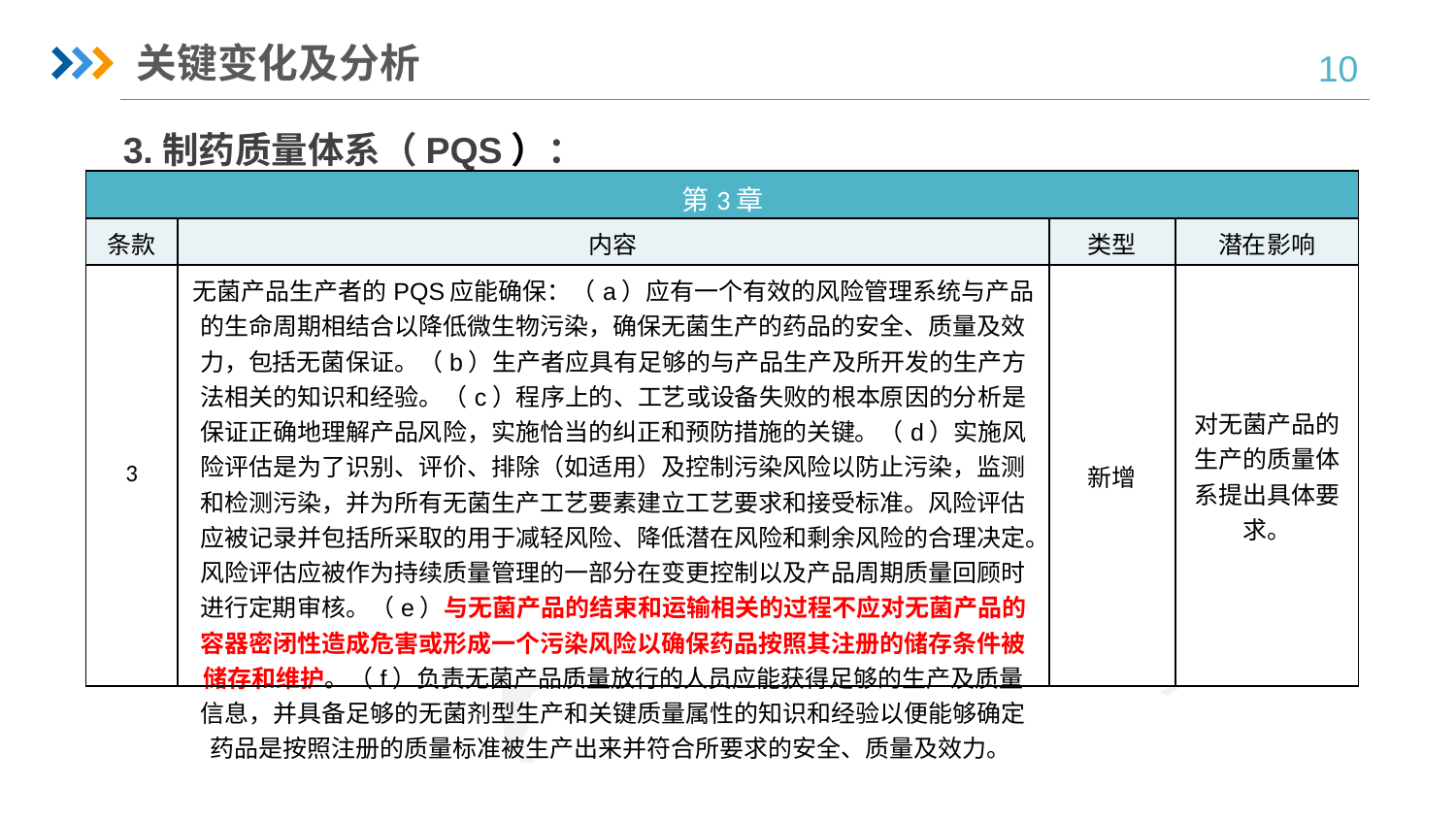

关键变化及分析
3.制药质量体系（PQS）：

| 第3章 |  |  |  |
| --- | --- | --- | --- |
| 条款 | 内容 | 类型 | 潜在影响 |
| 3 | 无菌产品生产者的PQS应能确保：（a）应有一个有效的风险管理系统与产品的生命周期相结合以降低微生物污染，确保无菌生产的药品的安全、质量及效力，包括无菌保证。（b）生产者应具有足够的与产品生产及所开发的生产方法相关的知识和经验。（c）程序上的、工艺或设备失败的根本原因的分析是保证正确地理解产品风险，实施恰当的纠正和预防措施的关键。（d）实施风险评估是为了识别、评价、排除（如适用）及控制污染风险以防止污染，监测和检测污染，并为所有无菌生产工艺要素建立工艺要求和接受标准。风险评估应被记录并包括所采取的用于减轻风险、降低潜在风险和剩余风险的合理决定。风险评估应被作为持续质量管理的一部分在变更控制以及产品周期质量回顾时进行定期审核。（e）与无菌产品的结束和运输相关的过程不应对无菌产品的容器密闭性造成危害或形成一个污染风险以确保药品按照其注册的储存条件被储存和维护。（f）负责无菌产品质量放行的人员应能获得足够的生产及质量信息，并具备足够的无菌剂型生产和关键质量属性的知识和经验以便能够确定药品是按照注册的质量标准被生产出来并符合所要求的安全、质量及效力。 | 新增 | 对无菌产品的生产的质量体系提出具体要求。 |